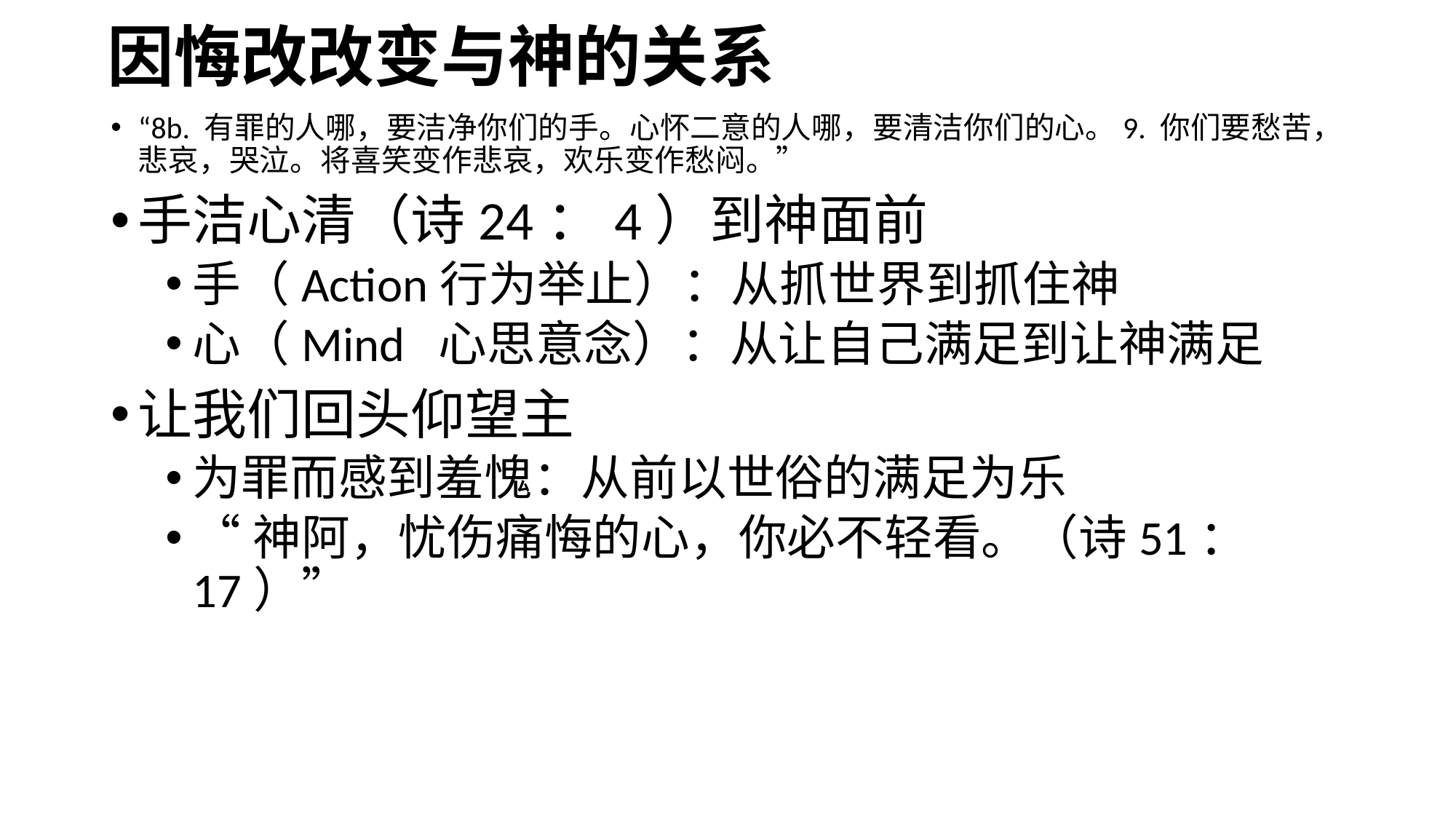

# 因悔改改变与神的关系
“8b. 有罪的人哪，要洁净你们的手。心怀二意的人哪，要清洁你们的心。9. 你们要愁苦，悲哀，哭泣。将喜笑变作悲哀，欢乐变作愁闷。”
手洁心清（诗24：4）到神面前
手（Action行为举止）：从抓世界到抓住神
心（Mind  心思意念）：从让自己满足到让神满足
让我们回头仰望主
为罪而感到羞愧：从前以世俗的满足为乐
“神阿，忧伤痛悔的心，你必不轻看。（诗51：17）”